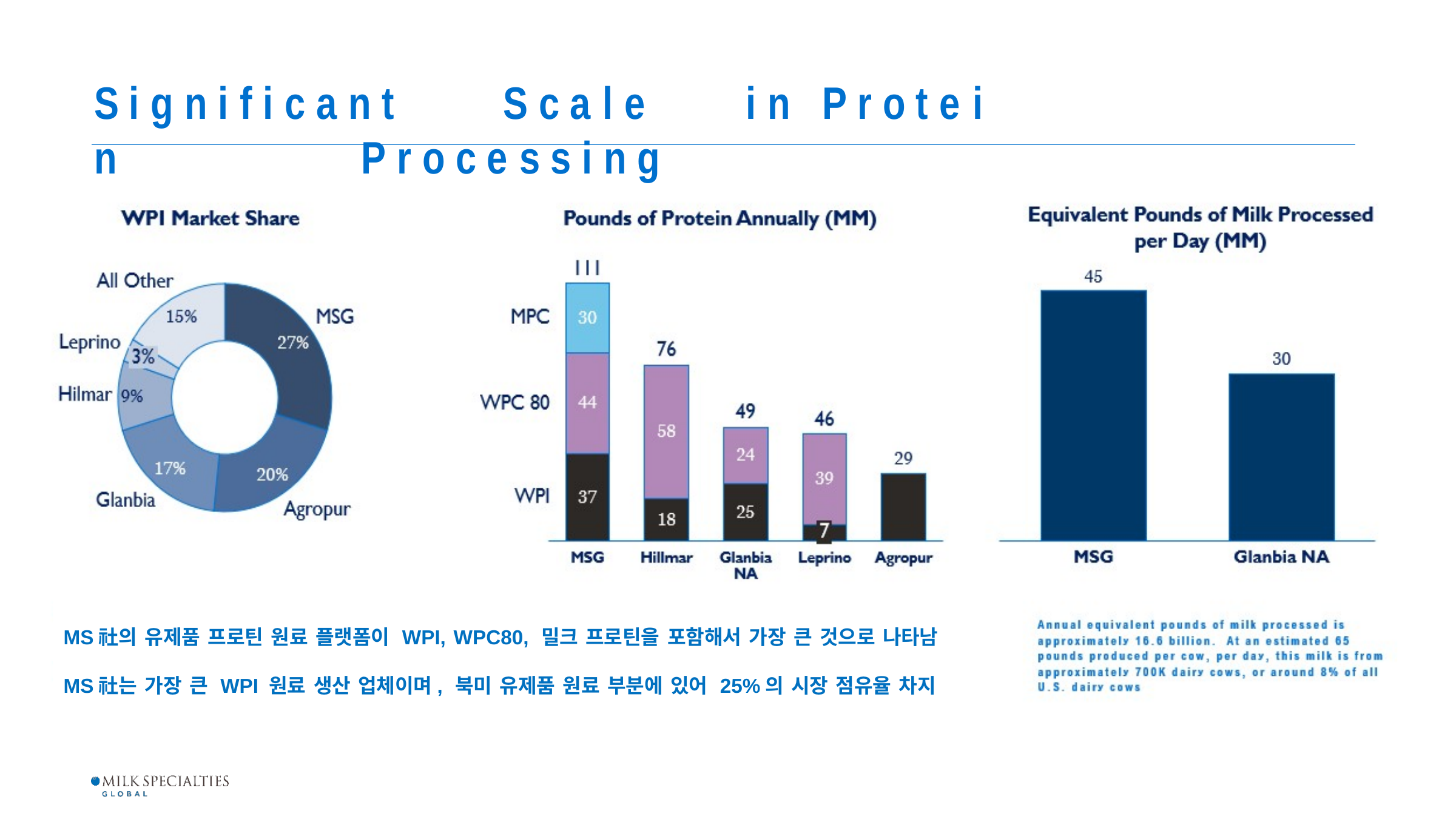

S i g n i f i c a n t	S c a l e	i n	P r o t e i n	P r o c e s s i n g

MS社의 유제품 프로틴 원료 플랫폼이 WPI, WPC80, 밀크 프로틴을 포함해서 가장 큰 것으로 나타남

MS社는 가장 큰 WPI 원료 생산 업체이며, 북미 유제품 원료 부분에 있어 25%의 시장 점유율 차지
Confidential
|
Milk Specialties Global	|
March 19, 2020